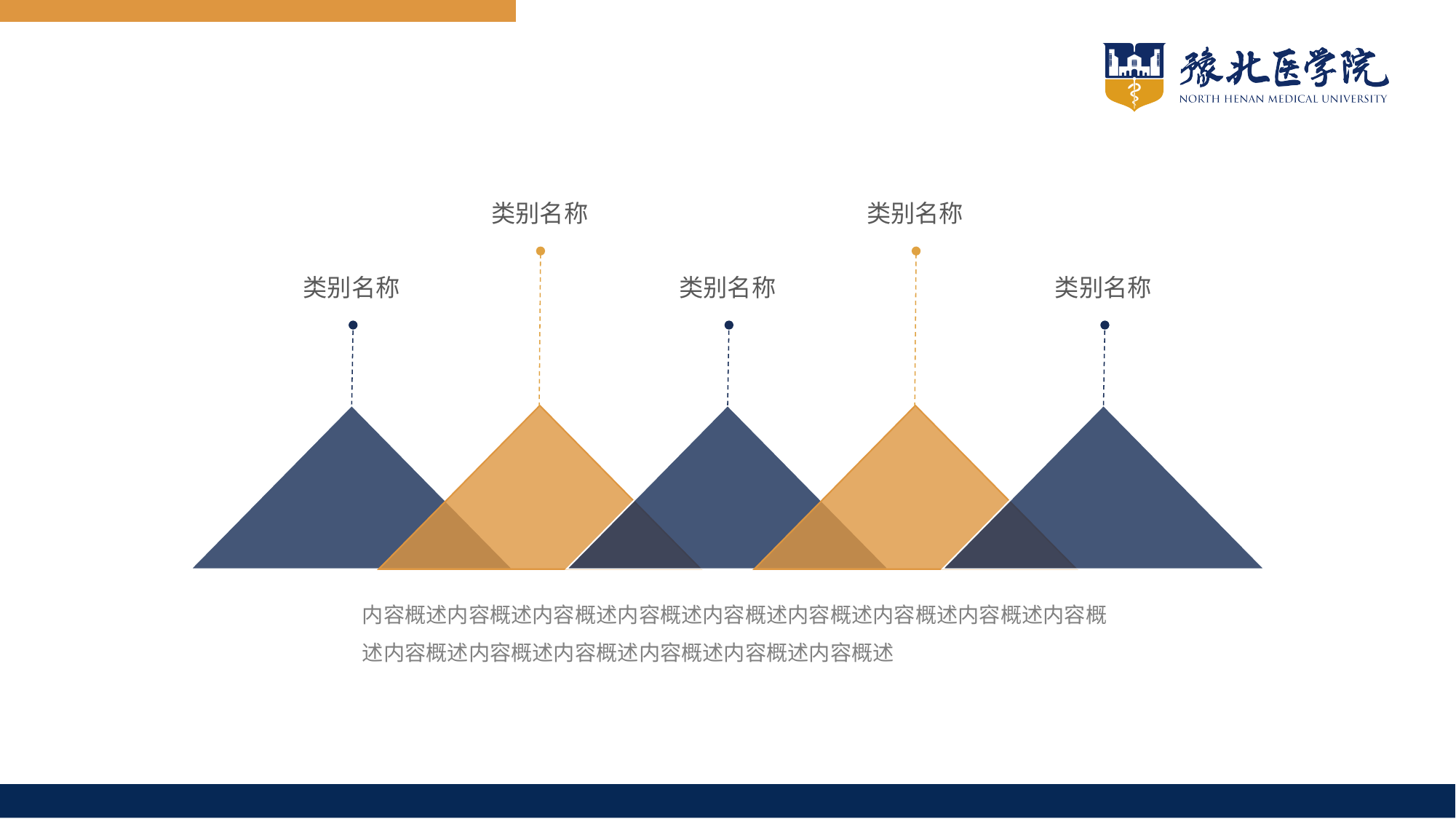

类别名称
类别名称
类别名称
类别名称
类别名称

内容概述内容概述内容概述内容概述内容概述内容概述内容概述内容概述内容概述内容概述内容概述内容概述内容概述内容概述内容概述